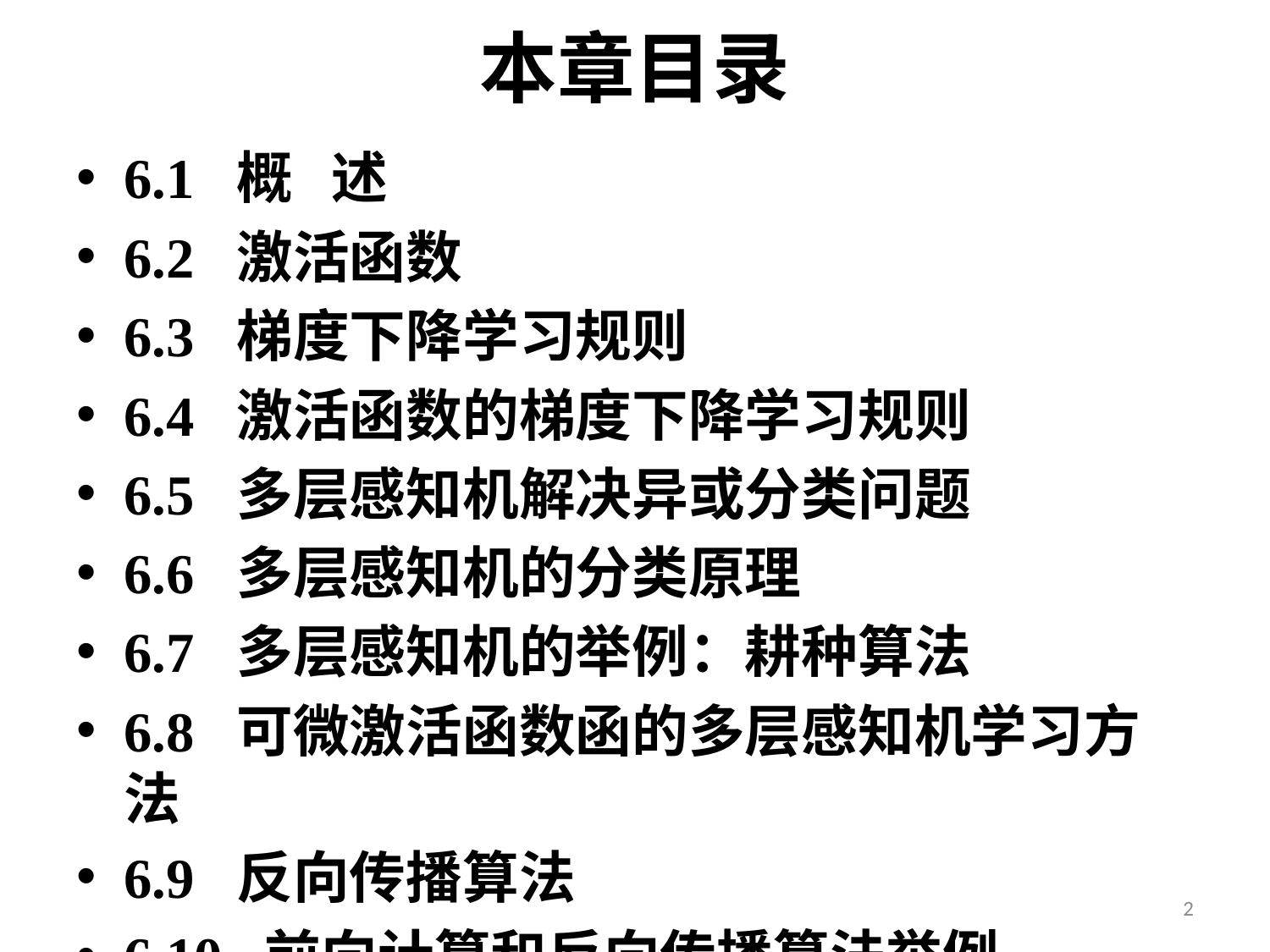

# 本章目录
6.1  概   述
6.2  激活函数
6.3  梯度下降学习规则
6.4  激活函数的梯度下降学习规则
6.5  多层感知机解决异或分类问题
6.6  多层感知机的分类原理
6.7  多层感知机的举例：耕种算法
6.8  可微激活函数函的多层感知机学习方法
6.9  反向传播算法
6.10  前向计算和反向传播算法举例
2